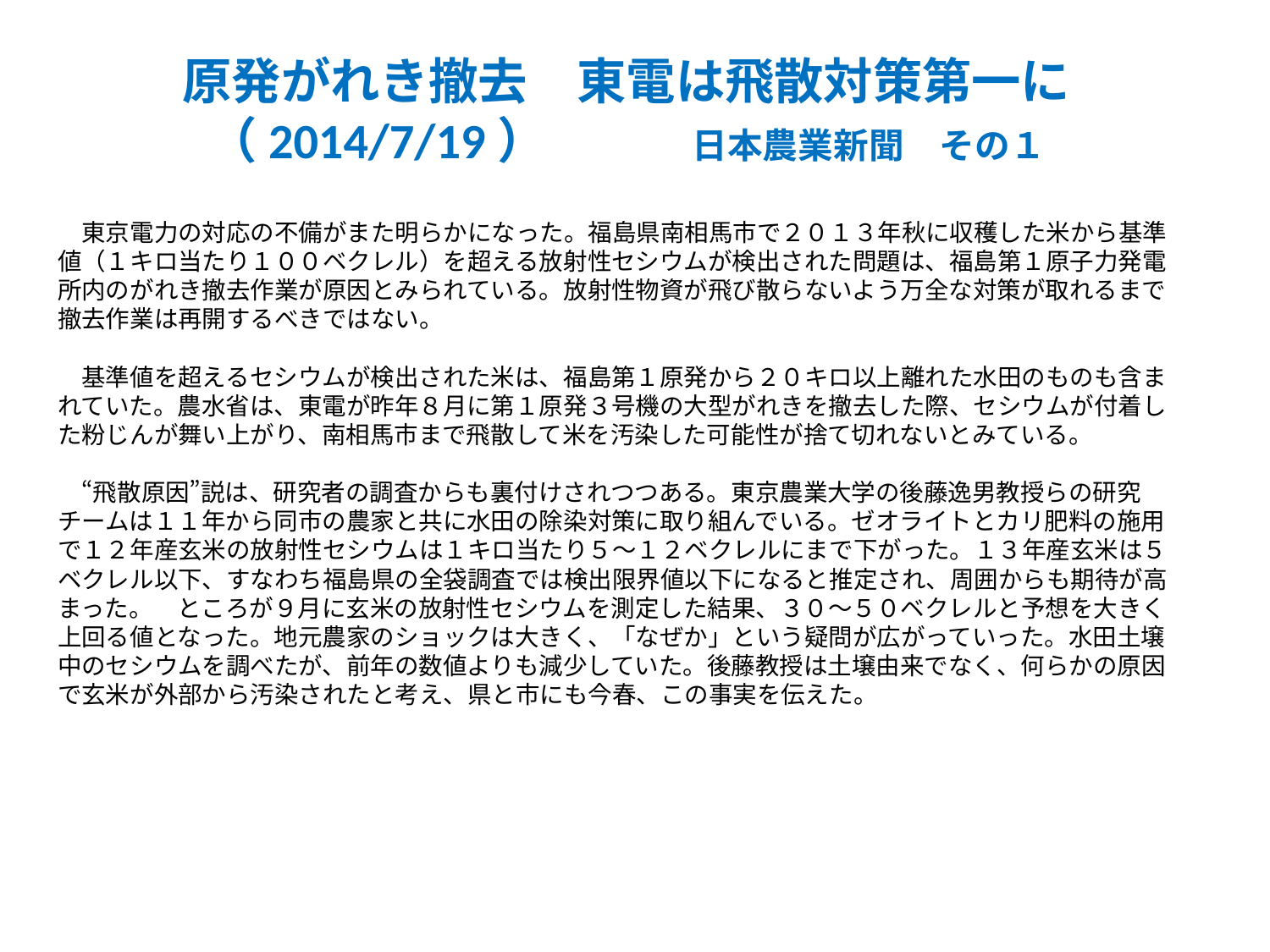

# 原発がれき撤去　東電は飛散対策第一に （2014/7/19） 　　　日本農業新聞　その１

　東京電力の対応の不備がまた明らかになった。福島県南相馬市で２０１３年秋に収穫した米から基準値（１キロ当たり１００ベクレル）を超える放射性セシウムが検出された問題は、福島第１原子力発電所内のがれき撤去作業が原因とみられている。放射性物資が飛び散らないよう万全な対策が取れるまで撤去作業は再開するべきではない。
　基準値を超えるセシウムが検出された米は、福島第１原発から２０キロ以上離れた水田のものも含まれていた。農水省は、東電が昨年８月に第１原発３号機の大型がれきを撤去した際、セシウムが付着した粉じんが舞い上がり、南相馬市まで飛散して米を汚染した可能性が捨て切れないとみている。
　“飛散原因”説は、研究者の調査からも裏付けされつつある。東京農業大学の後藤逸男教授らの研究チームは１１年から同市の農家と共に水田の除染対策に取り組んでいる。ゼオライトとカリ肥料の施用で１２年産玄米の放射性セシウムは１キロ当たり５～１２ベクレルにまで下がった。１３年産玄米は５ベクレル以下、すなわち福島県の全袋調査では検出限界値以下になると推定され、周囲からも期待が高まった。　ところが９月に玄米の放射性セシウムを測定した結果、３０～５０ベクレルと予想を大きく上回る値となった。地元農家のショックは大きく、「なぜか」という疑問が広がっていった。水田土壌中のセシウムを調べたが、前年の数値よりも減少していた。後藤教授は土壌由来でなく、何らかの原因で玄米が外部から汚染されたと考え、県と市にも今春、この事実を伝えた。